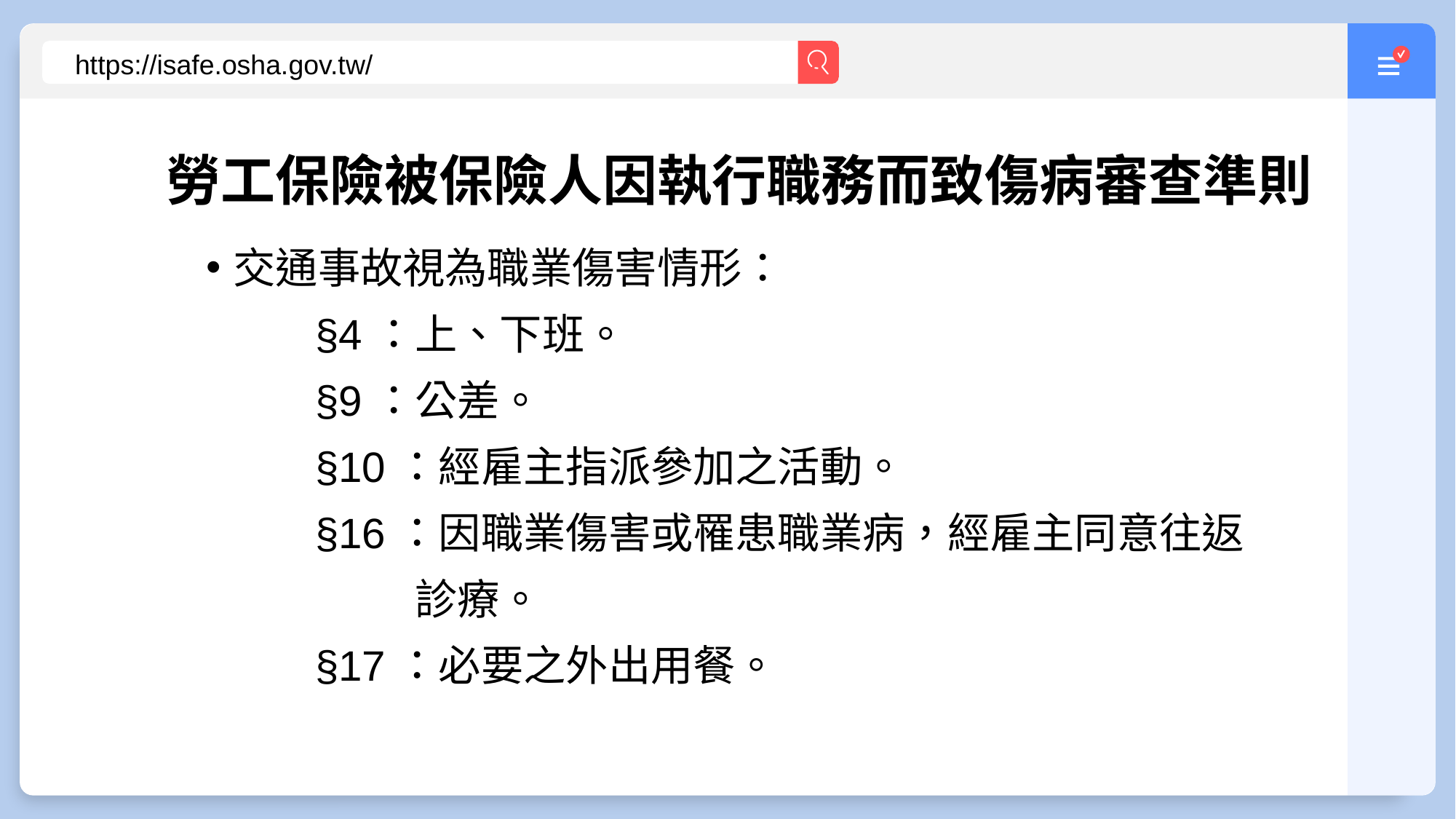

https://isafe.osha.gov.tw/
勞工保險被保險人因執行職務而致傷病審查準則
交通事故視為職業傷害情形：
	§4：上、下班。
	§9：公差。
	§10：經雇主指派參加之活動。
	§16：因職業傷害或罹患職業病，經雇主同意往返
                     診療。
	§17：必要之外出用餐。